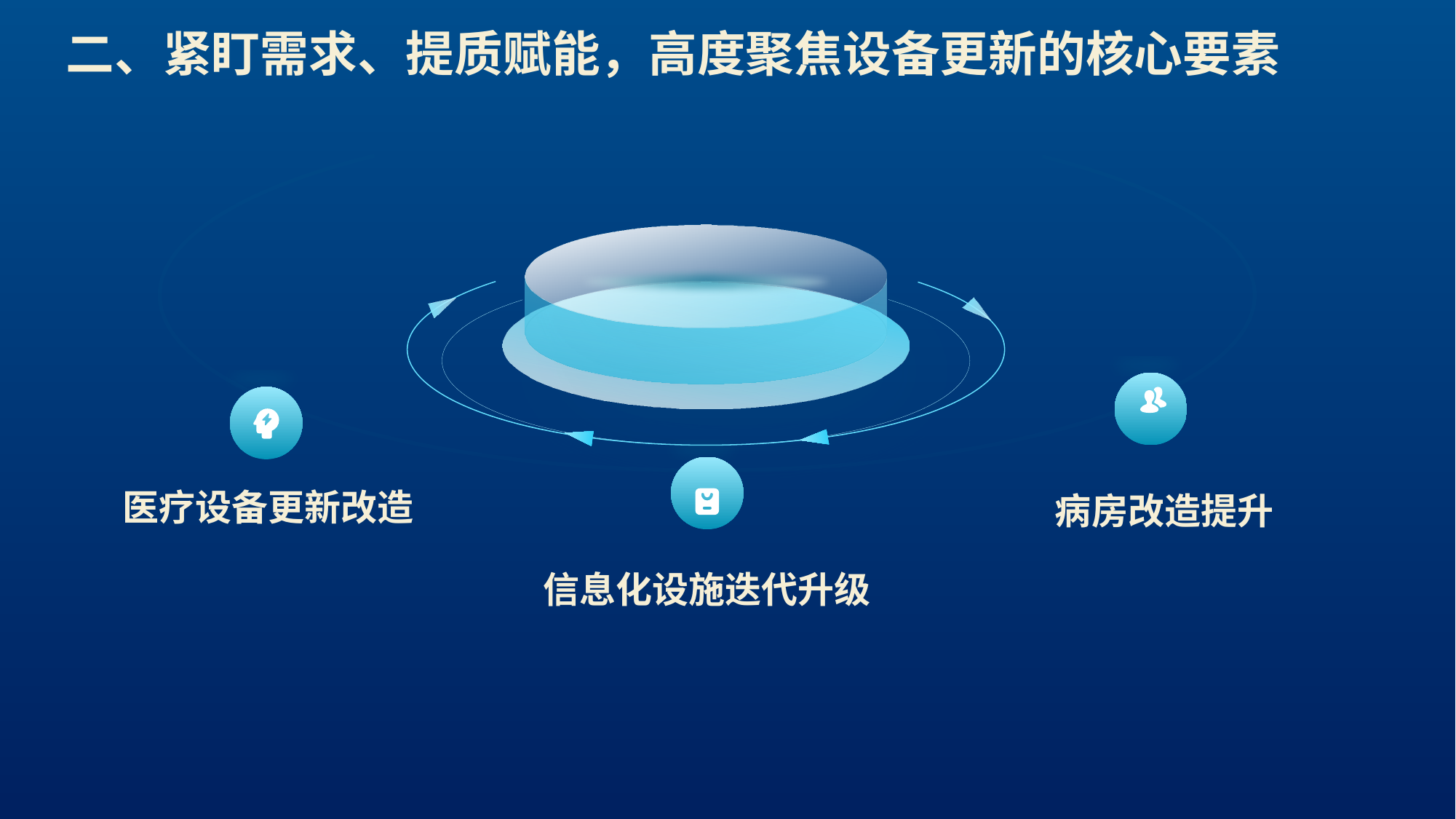

二、紧盯需求、提质赋能，高度聚焦设备更新的核心要素

医疗设备更新改造

病房改造提升
信息化设施迭代升级